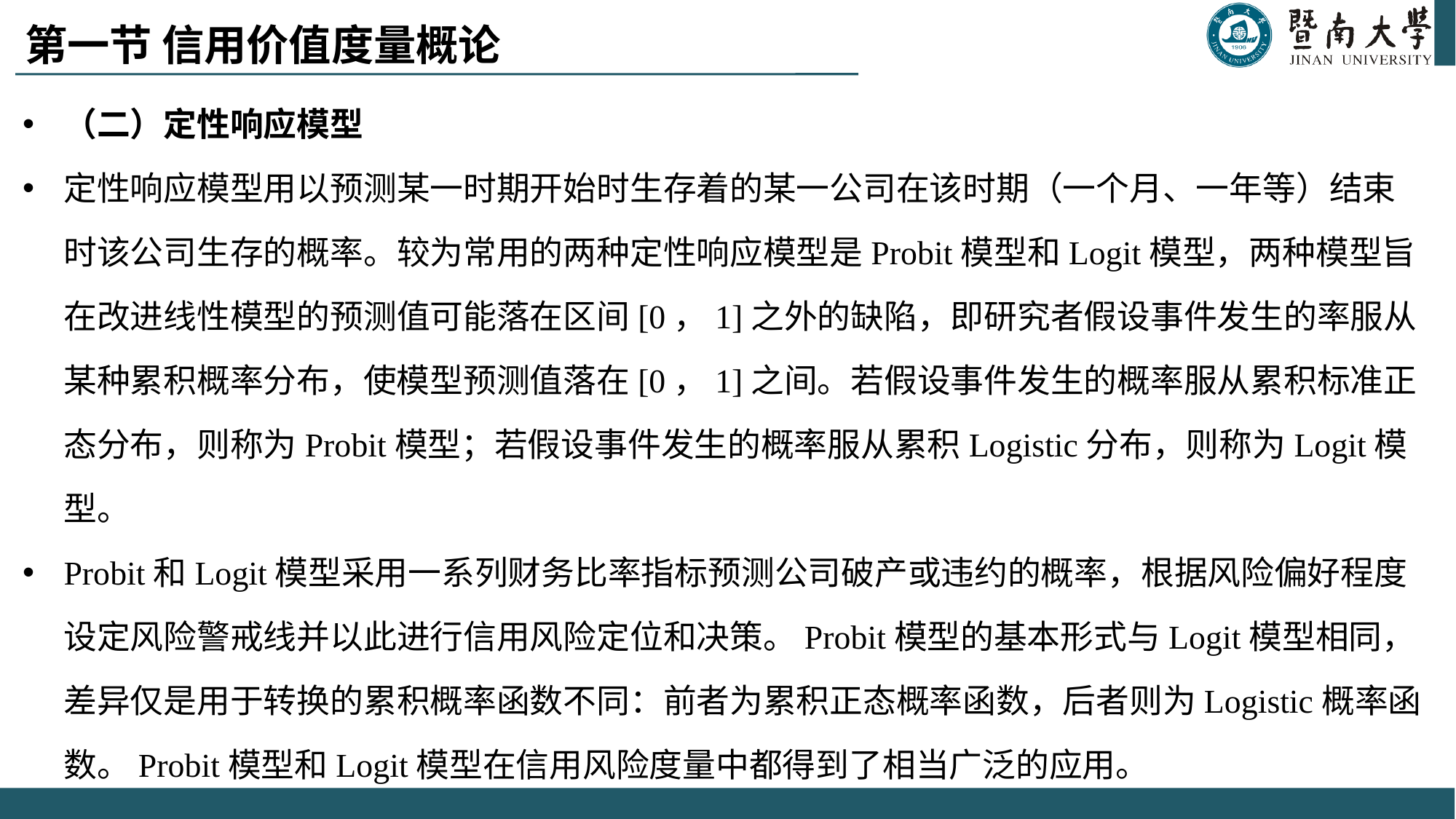

# 第一节 信用价值度量概论
（二）定性响应模型
定性响应模型用以预测某一时期开始时生存着的某一公司在该时期（一个月、一年等）结束时该公司生存的概率。较为常用的两种定性响应模型是Probit模型和Logit模型，两种模型旨在改进线性模型的预测值可能落在区间[0，1]之外的缺陷，即研究者假设事件发生的率服从某种累积概率分布，使模型预测值落在[0，1]之间。若假设事件发生的概率服从累积标准正态分布，则称为Probit模型；若假设事件发生的概率服从累积Logistic分布，则称为Logit模型。
Probit和Logit模型采用一系列财务比率指标预测公司破产或违约的概率，根据风险偏好程度设定风险警戒线并以此进行信用风险定位和决策。Probit模型的基本形式与Logit模型相同，差异仅是用于转换的累积概率函数不同：前者为累积正态概率函数，后者则为Logistic概率函数。Probit模型和Logit模型在信用风险度量中都得到了相当广泛的应用。